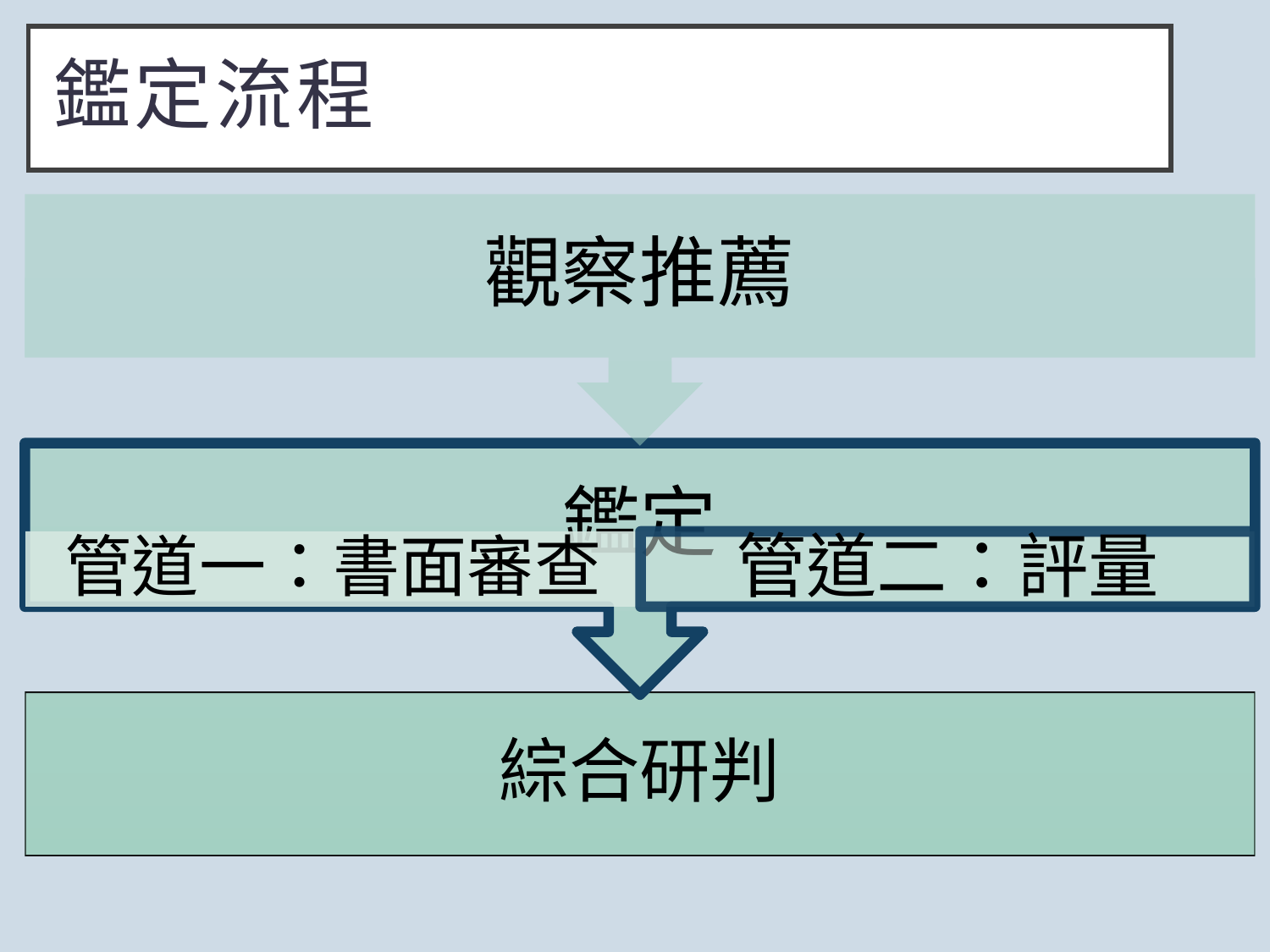

# 鑑定流程
綜合研判
鑑定
管道一：書面審查
管道二：評量
觀察推薦